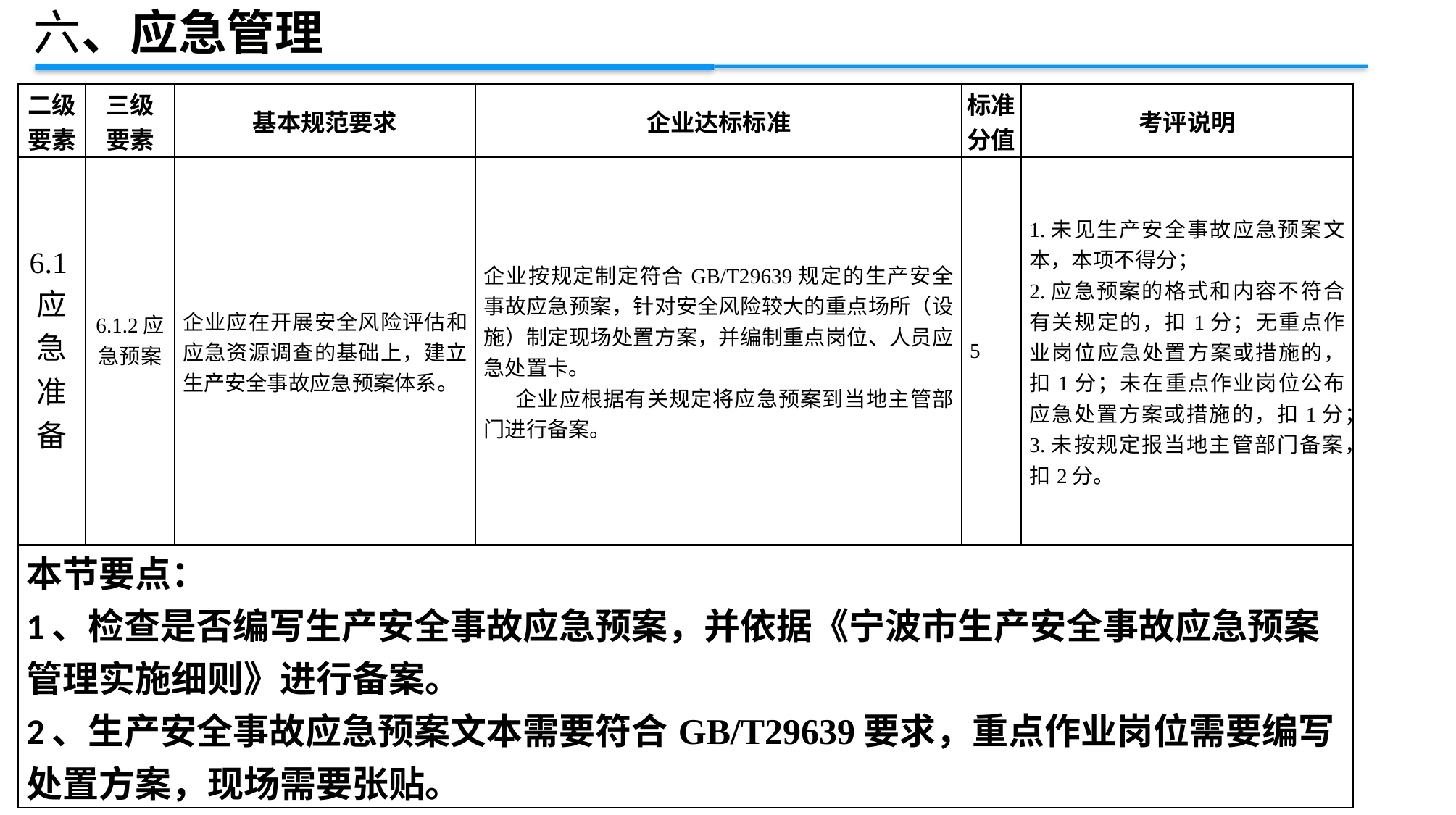

六、应急管理

| 二级 要素 | 三级 要素 | 基本规范要求 | 企业达标标准 | 标准 分值 | 考评说明 |
| --- | --- | --- | --- | --- | --- |
| 6.1应急准备 | 6.1.2应急预案 | 企业应在开展安全风险评估和应急资源调查的基础上，建立生产安全事故应急预案体系。 | 企业按规定制定符合GB/T29639规定的生产安全事故应急预案，针对安全风险较大的重点场所（设施）制定现场处置方案，并编制重点岗位、人员应急处置卡。 企业应根据有关规定将应急预案到当地主管部门进行备案。 | 5 | 1.未见生产安全事故应急预案文本，本项不得分； 2.应急预案的格式和内容不符合有关规定的，扣1分；无重点作业岗位应急处置方案或措施的，扣1分；未在重点作业岗位公布应急处置方案或措施的，扣1分； 3.未按规定报当地主管部门备案，扣2分。 |
| 本节要点： 1、检查是否编写生产安全事故应急预案，并依据《宁波市生产安全事故应急预案管理实施细则》进行备案。 2、生产安全事故应急预案文本需要符合GB/T29639要求，重点作业岗位需要编写处置方案，现场需要张贴。 |  |  |  |  |  |